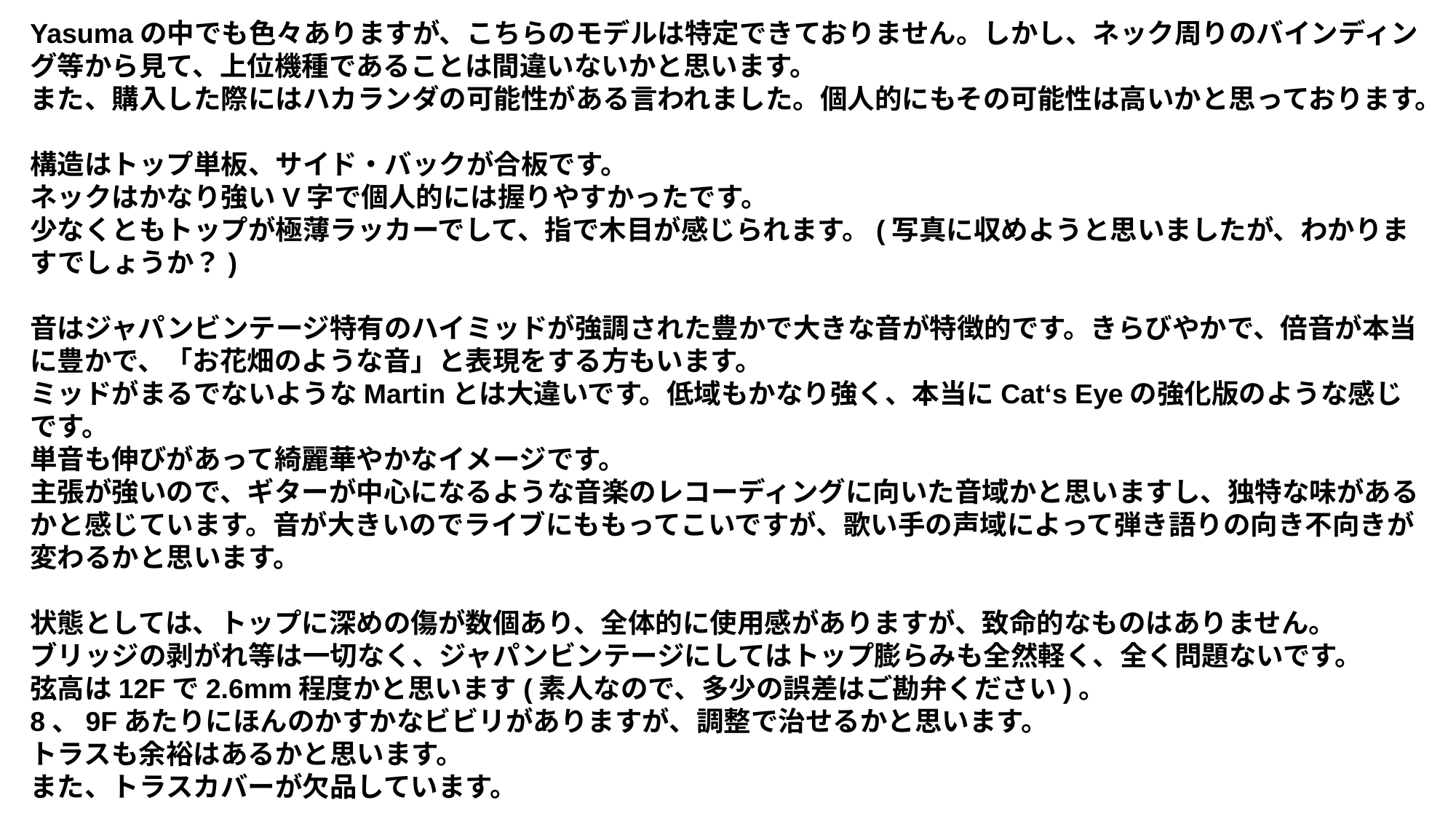

Yasumaの中でも色々ありますが、こちらのモデルは特定できておりません。しかし、ネック周りのバインディング等から見て、上位機種であることは間違いないかと思います。
また、購入した際にはハカランダの可能性がある言われました。個人的にもその可能性は高いかと思っております。

構造はトップ単板、サイド・バックが合板です。
ネックはかなり強いV字で個人的には握りやすかったです。
少なくともトップが極薄ラッカーでして、指で木目が感じられます。(写真に収めようと思いましたが、わかりますでしょうか？)

音はジャパンビンテージ特有のハイミッドが強調された豊かで大きな音が特徴的です。きらびやかで、倍音が本当に豊かで、「お花畑のような音」と表現をする方もいます。
ミッドがまるでないようなMartinとは大違いです。低域もかなり強く、本当にCat‘s Eyeの強化版のような感じです。
単音も伸びがあって綺麗華やかなイメージです。
主張が強いので、ギターが中心になるような音楽のレコーディングに向いた音域かと思いますし、独特な味があるかと感じています。音が大きいのでライブにももってこいですが、歌い手の声域によって弾き語りの向き不向きが変わるかと思います。

状態としては、トップに深めの傷が数個あり、全体的に使用感がありますが、致命的なものはありません。
ブリッジの剥がれ等は一切なく、ジャパンビンテージにしてはトップ膨らみも全然軽く、全く問題ないです。
弦高は12Fで2.6mm程度かと思います(素人なので、多少の誤差はご勘弁ください)。
8、9Fあたりにほんのかすかなビビリがありますが、調整で治せるかと思います。
トラスも余裕はあるかと思います。
また、トラスカバーが欠品しています。